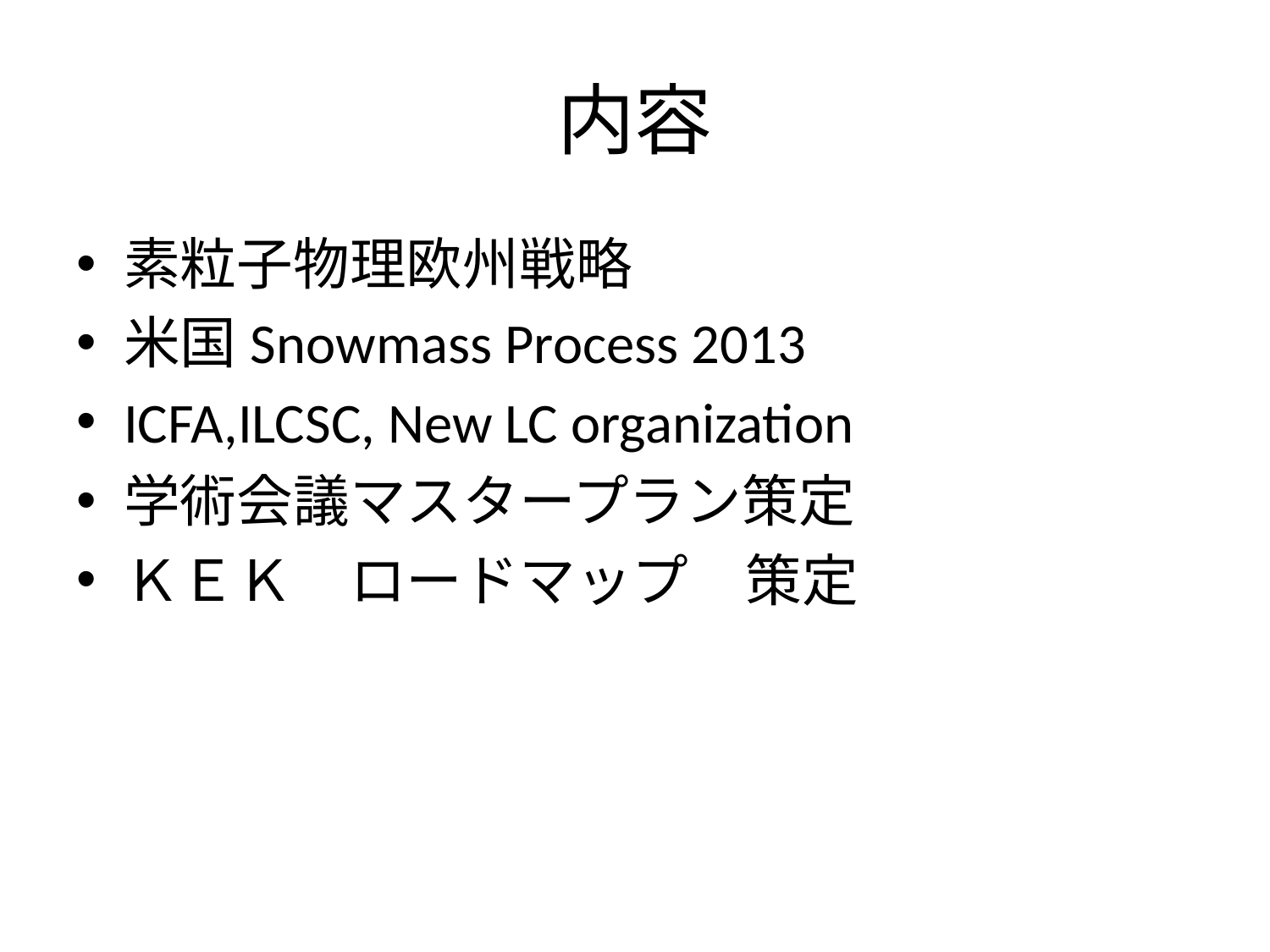

# 内容
素粒子物理欧州戦略
米国Snowmass Process 2013
ICFA,ILCSC, New LC organization
学術会議マスタープラン策定
ＫＥＫ　ロードマップ　策定